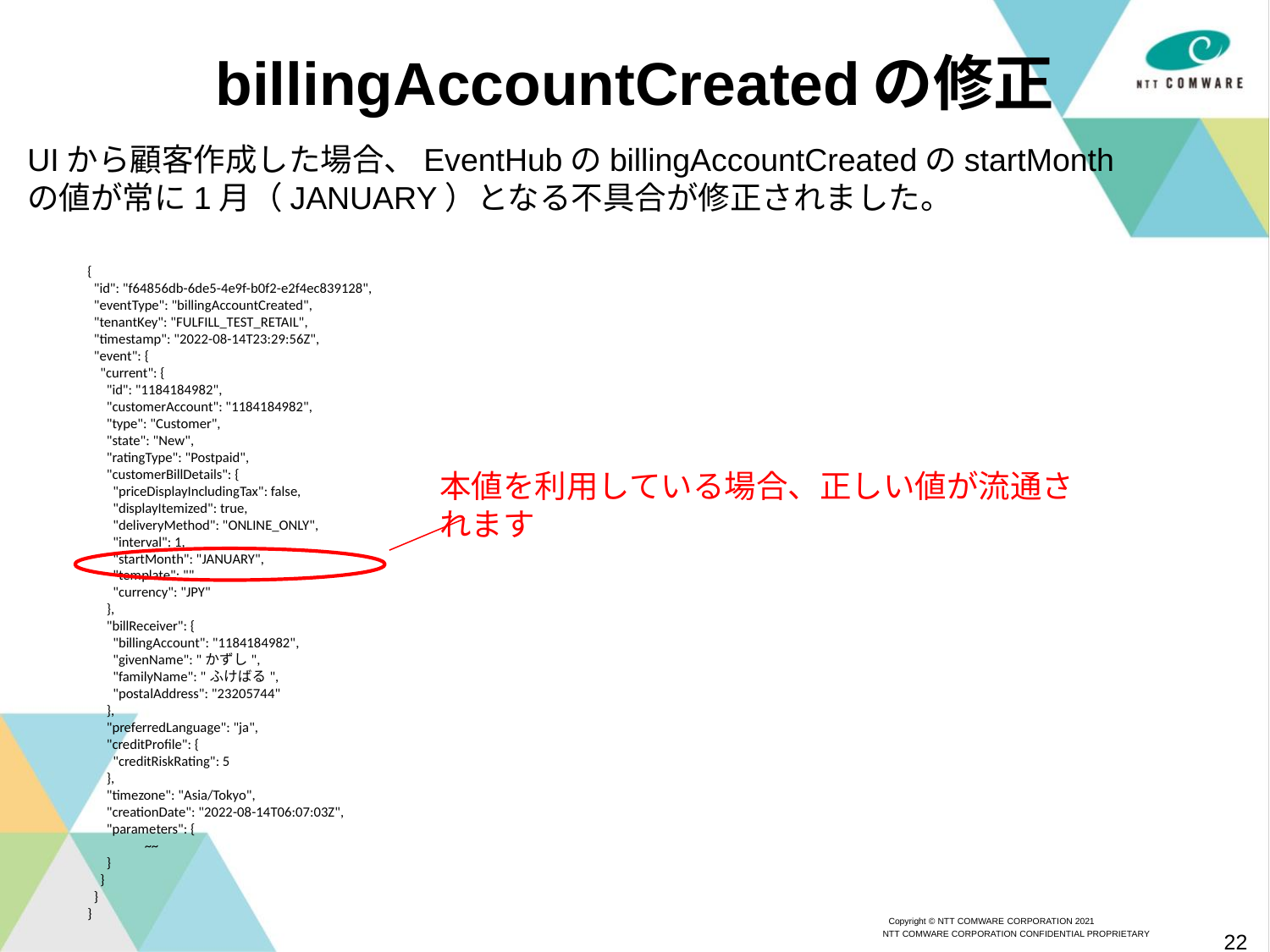

billingAccountCreatedの修正
UIから顧客作成した場合、EventHubのbillingAccountCreatedのstartMonthの値が常に1月（JANUARY）となる不具合が修正されました。
{
  "id": "f64856db-6de5-4e9f-b0f2-e2f4ec839128",
  "eventType": "billingAccountCreated",
  "tenantKey": "FULFILL_TEST_RETAIL",
  "timestamp": "2022-08-14T23:29:56Z",
  "event": {
    "current": {
      "id": "1184184982",
      "customerAccount": "1184184982",
      "type": "Customer",
      "state": "New",
      "ratingType": "Postpaid",
      "customerBillDetails": {
        "priceDisplayIncludingTax": false,
        "displayItemized": true,
        "deliveryMethod": "ONLINE_ONLY",
        "interval": 1,
        "startMonth": "JANUARY",
        "template": "",
        "currency": "JPY"
      },
      "billReceiver": {
        "billingAccount": "1184184982",
        "givenName": "かずし",
        "familyName": "ふけばる",
        "postalAddress": "23205744"
      },
      "preferredLanguage": "ja",
      "creditProfile": {
        "creditRiskRating": 5
      },
      "timezone": "Asia/Tokyo",
      "creationDate": "2022-08-14T06:07:03Z",
      "parameters": {
                  ~~
      }
    }
  }
}
本値を利用している場合、正しい値が流通されます